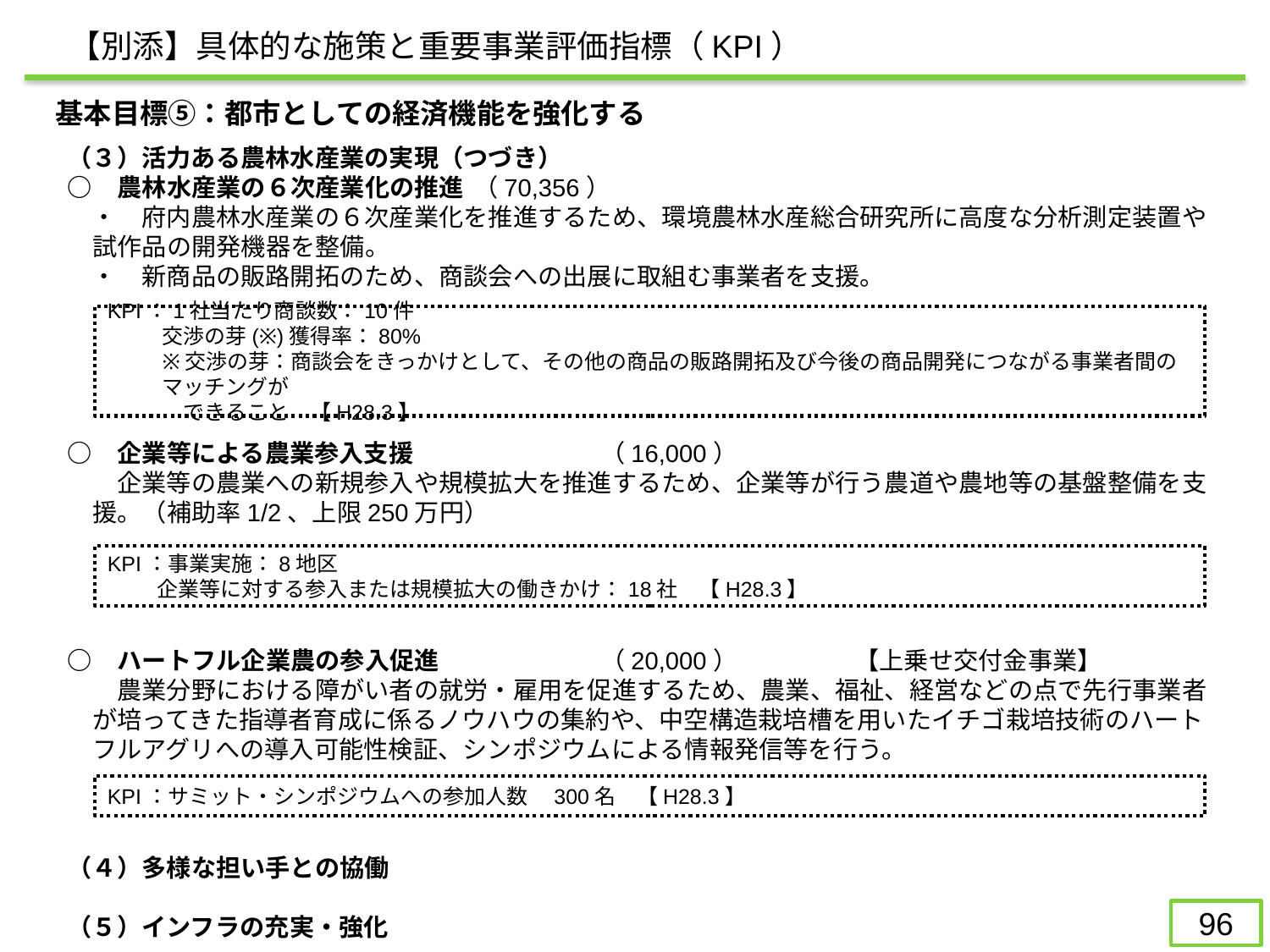

【別添】具体的な施策と重要事業評価指標（KPI）
　基本目標⑤：都市としての経済機能を強化する
（３）活力ある農林水産業の実現（つづき）
○	　農林水産業の６次産業化の推進	（70,356）
　・　府内農林水産業の６次産業化を推進するため、環境農林水産総合研究所に高度な分析測定装置や試作品の開発機器を整備。
　・　新商品の販路開拓のため、商談会への出展に取組む事業者を支援。

○	　企業等による農業参入支援		（16,000）
　　企業等の農業への新規参入や規模拡大を推進するため、企業等が行う農道や農地等の基盤整備を支援。（補助率1/2、上限250万円）

○	　ハートフル企業農の参入促進		（20,000）	【上乗せ交付金事業】
　　農業分野における障がい者の就労・雇用を促進するため、農業、福祉、経営などの点で先行事業者が培ってきた指導者育成に係るノウハウの集約や、中空構造栽培槽を用いたイチゴ栽培技術のハートフルアグリへの導入可能性検証、シンポジウムによる情報発信等を行う。

（４）多様な担い手との協働

（５）インフラの充実・強化
KPI：1社当たり商談数：10件
交渉の芽(※)獲得率：80%
※交渉の芽：商談会をきっかけとして、その他の商品の販路開拓及び今後の商品開発につながる事業者間のマッチングが
　できること　【H28.3】
KPI：事業実施：8地区
企業等に対する参入または規模拡大の働きかけ：18社　【H28.3】
KPI：サミット・シンポジウムへの参加人数　300名　【H28.3】
96